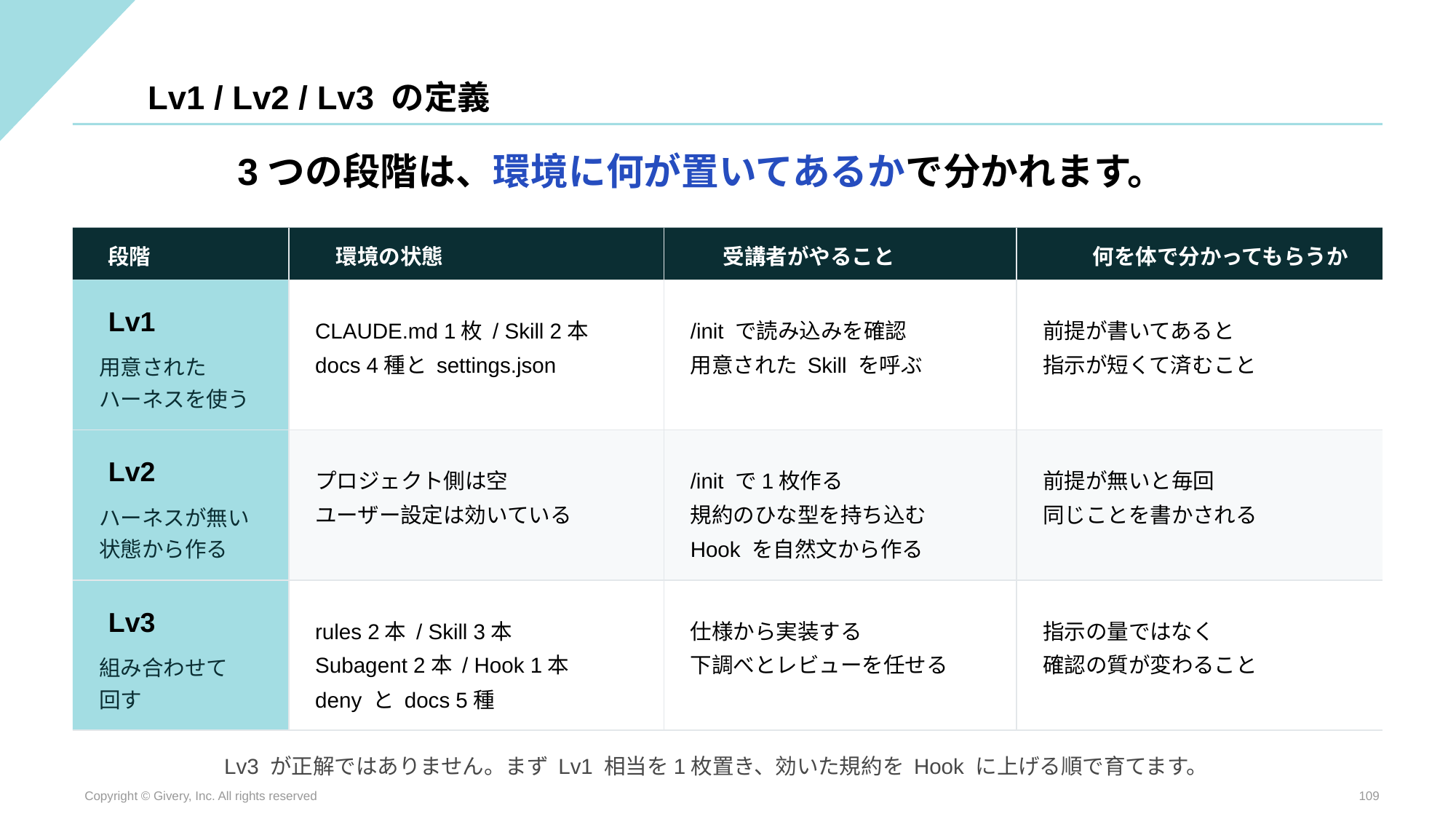

Lv1 / Lv2 / Lv3 の定義

3つの段階は、環境に何が置いてあるかで分かれます。

段階
環境の状態
受講者がやること
何を体で分かってもらうか

Lv1
CLAUDE.md 1枚 / Skill 2本
docs 4種と settings.json
/init で読み込みを確認
用意された Skill を呼ぶ
前提が書いてあると
指示が短くて済むこと
用意された
ハーネスを使う

Lv2
プロジェクト側は空
ユーザー設定は効いている
/init で1枚作る
規約のひな型を持ち込む
Hook を自然文から作る
前提が無いと毎回
同じことを書かされる
ハーネスが無い
状態から作る

Lv3
rules 2本 / Skill 3本
Subagent 2本 / Hook 1本
deny と docs 5種
仕様から実装する
下調べとレビューを任せる
指示の量ではなく
確認の質が変わること
組み合わせて
回す

Lv3 が正解ではありません。まず Lv1 相当を1枚置き、効いた規約を Hook に上げる順で育てます。
Copyright © Givery, Inc. All rights reserved
109